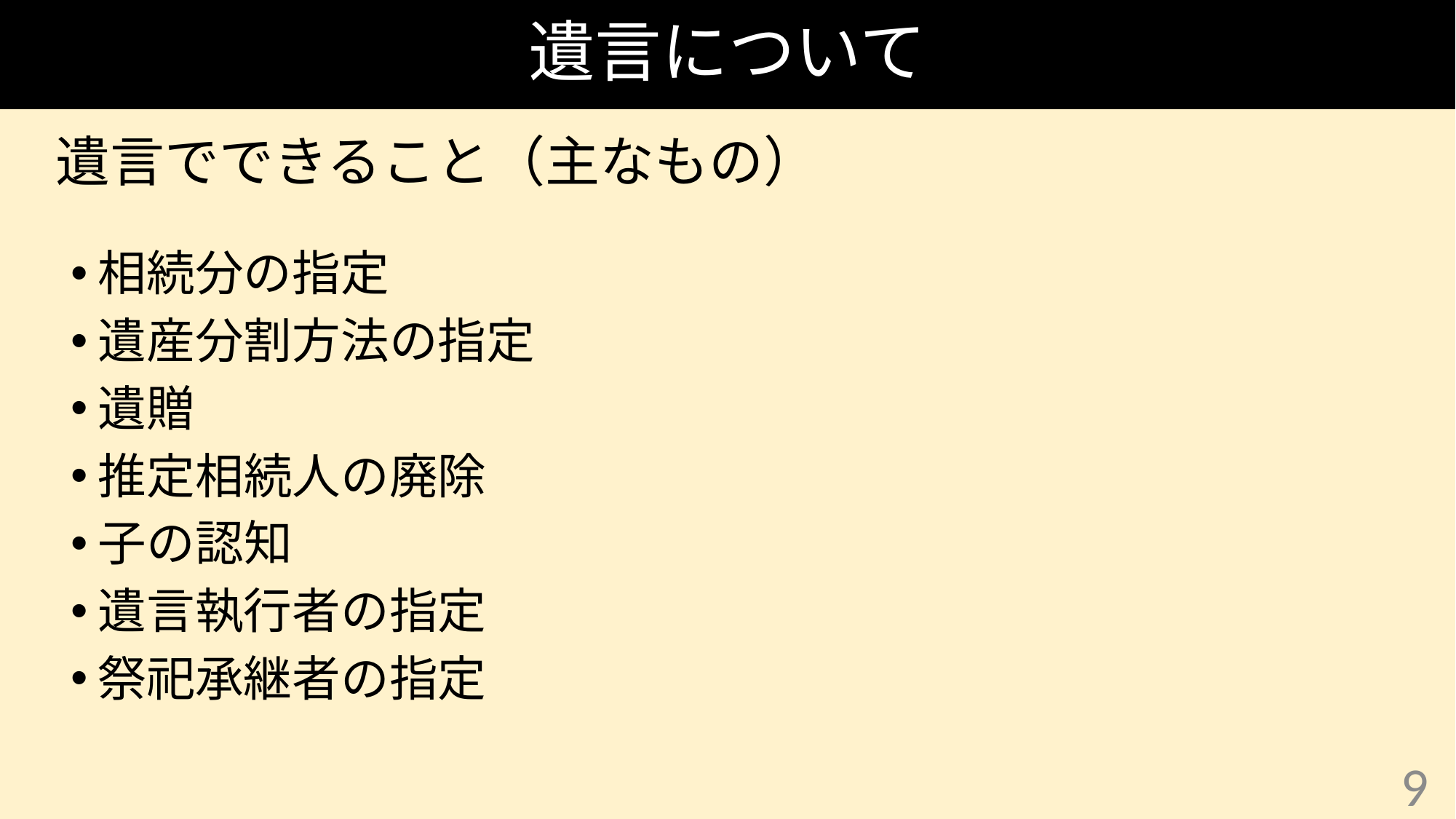

# 遺言について
遺言でできること（主なもの）
相続分の指定
遺産分割方法の指定
遺贈
推定相続人の廃除
子の認知
遺言執行者の指定
祭祀承継者の指定

9